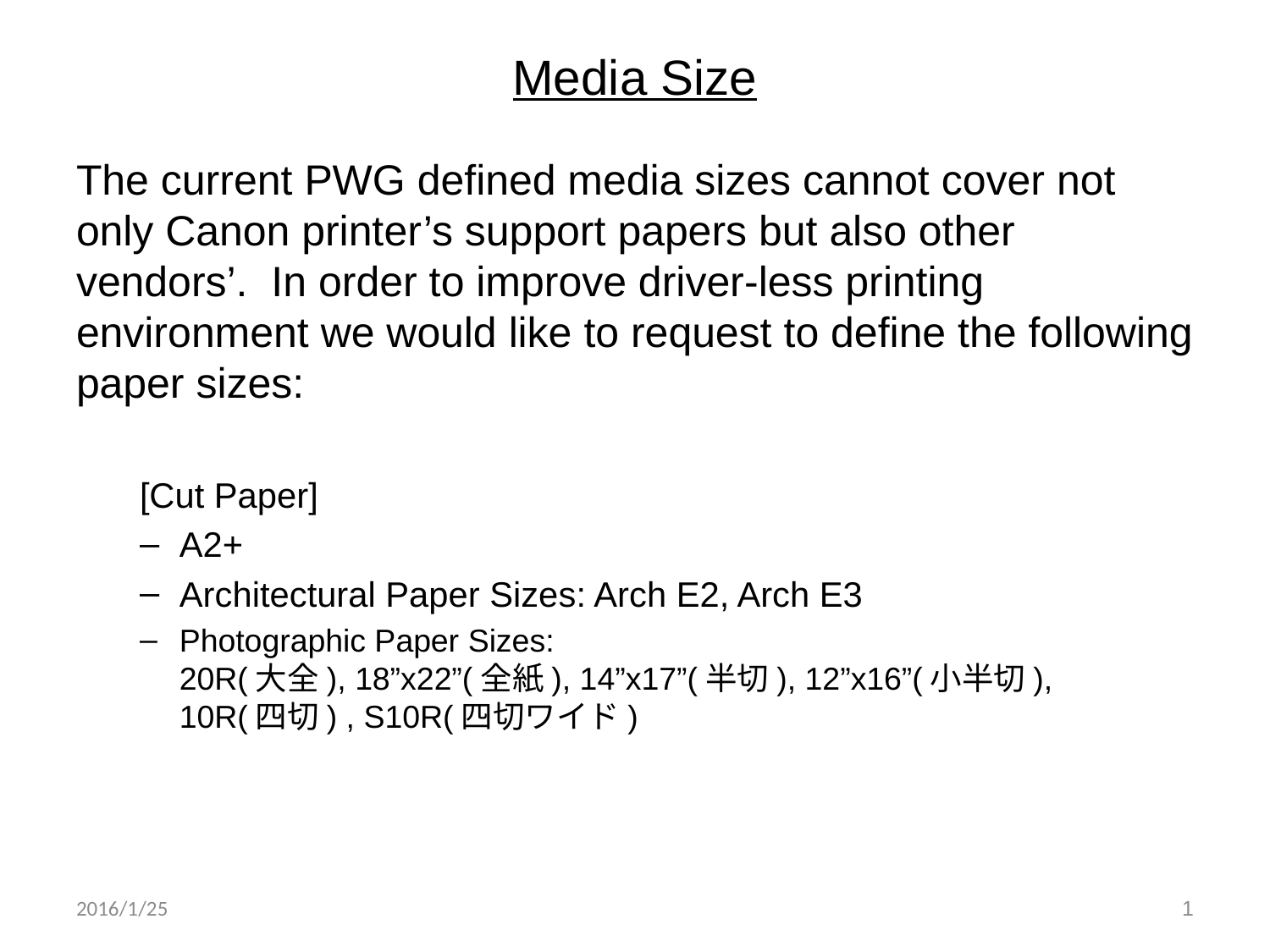

# Media Size
The current PWG defined media sizes cannot cover not only Canon printer’s support papers but also other vendors’.  In order to improve driver-less printing environment we would like to request to define the following paper sizes:

[Cut Paper]
A2+
Architectural Paper Sizes: Arch E2, Arch E3
Photographic Paper Sizes:
20R(大全), 18”x22”(全紙), 14”x17”(半切), 12”x16”(小半切),
10R(四切) , S10R(四切ワイド)

2016/1/25
1